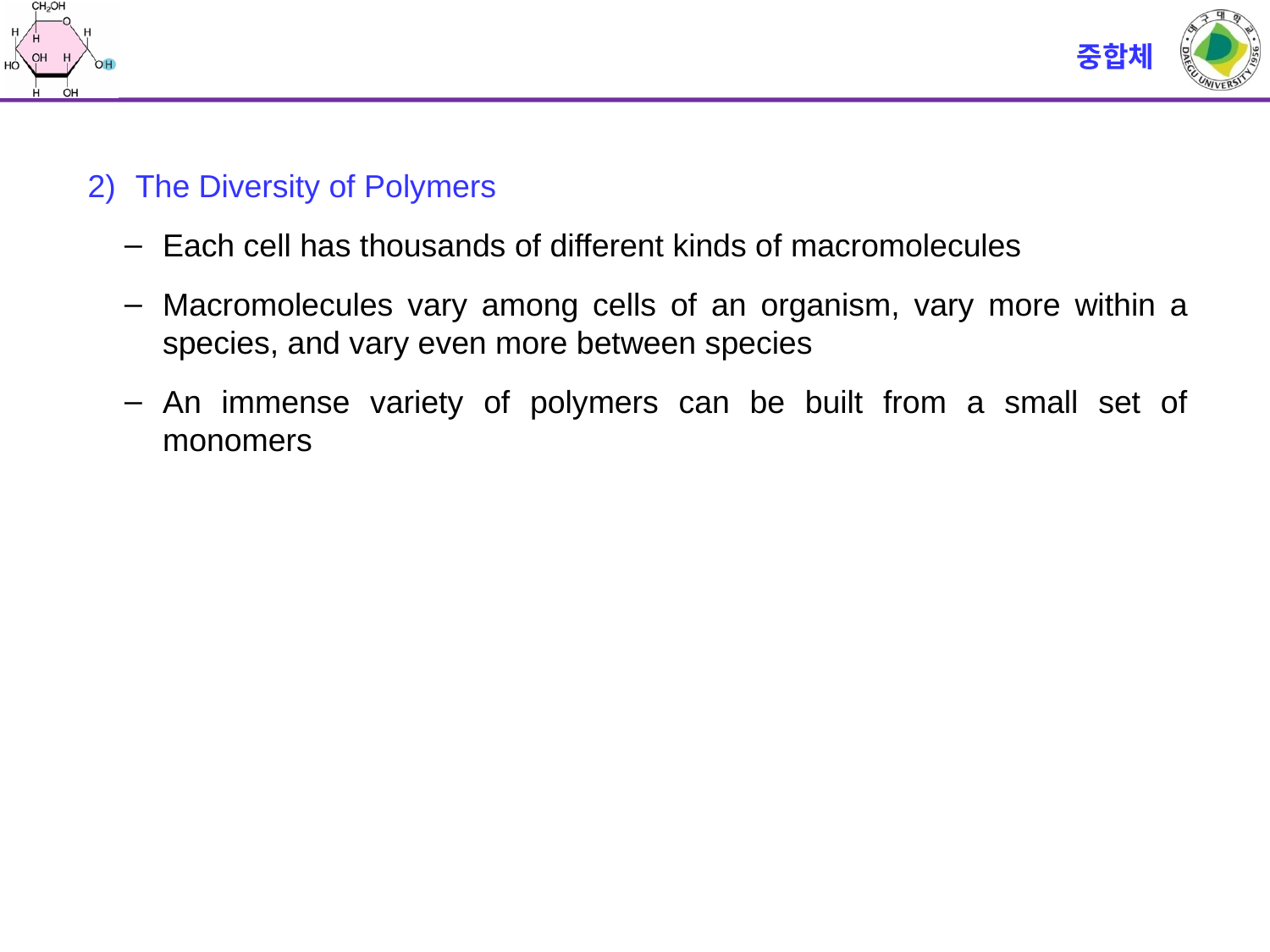

# 중합체
The Diversity of Polymers
Each cell has thousands of different kinds of macromolecules
Macromolecules vary among cells of an organism, vary more within a species, and vary even more between species
An immense variety of polymers can be built from a small set of monomers